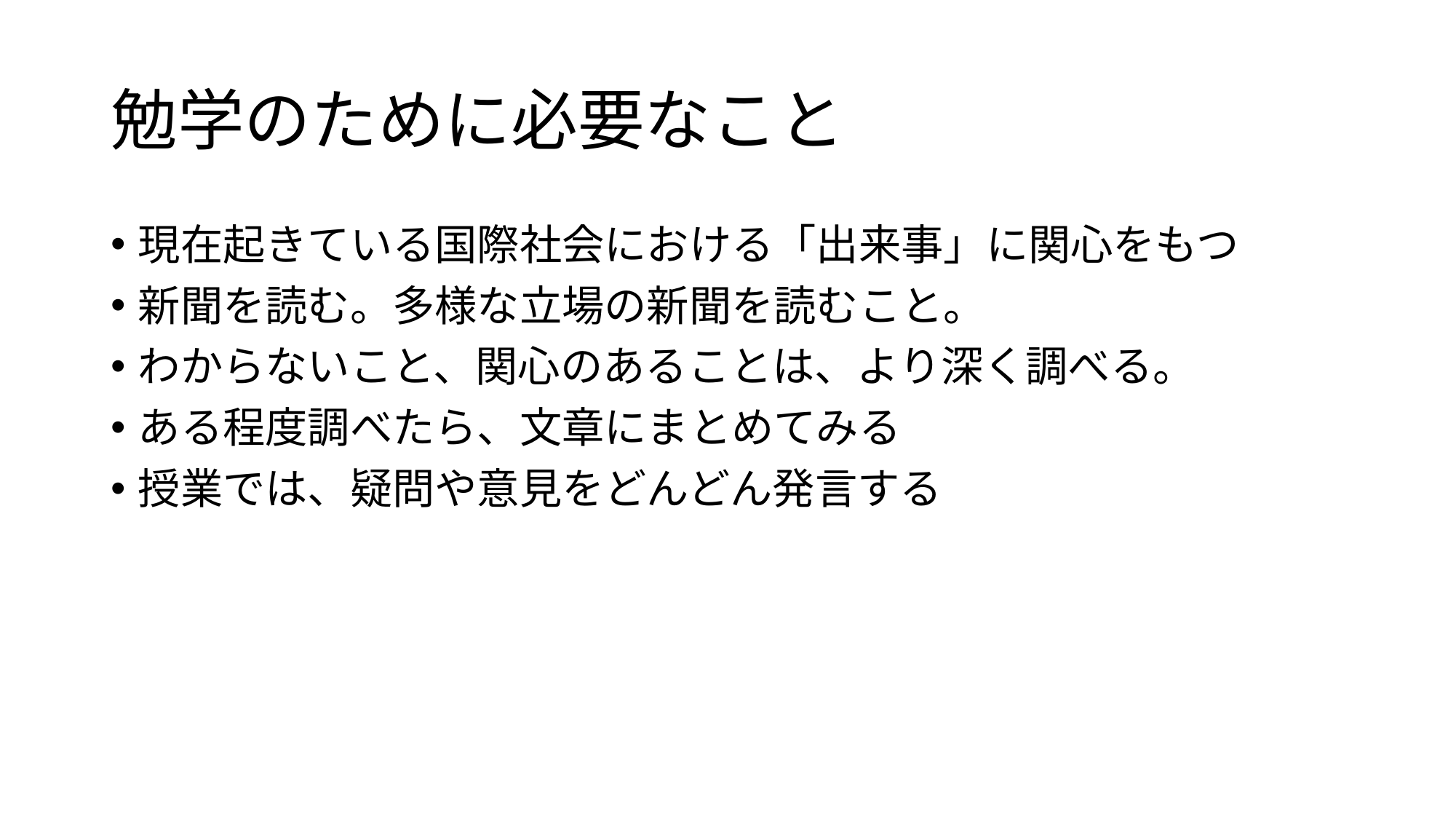

# 勉学のために必要なこと
現在起きている国際社会における「出来事」に関心をもつ
新聞を読む。多様な立場の新聞を読むこと。
わからないこと、関心のあることは、より深く調べる。
ある程度調べたら、文章にまとめてみる
授業では、疑問や意見をどんどん発言する